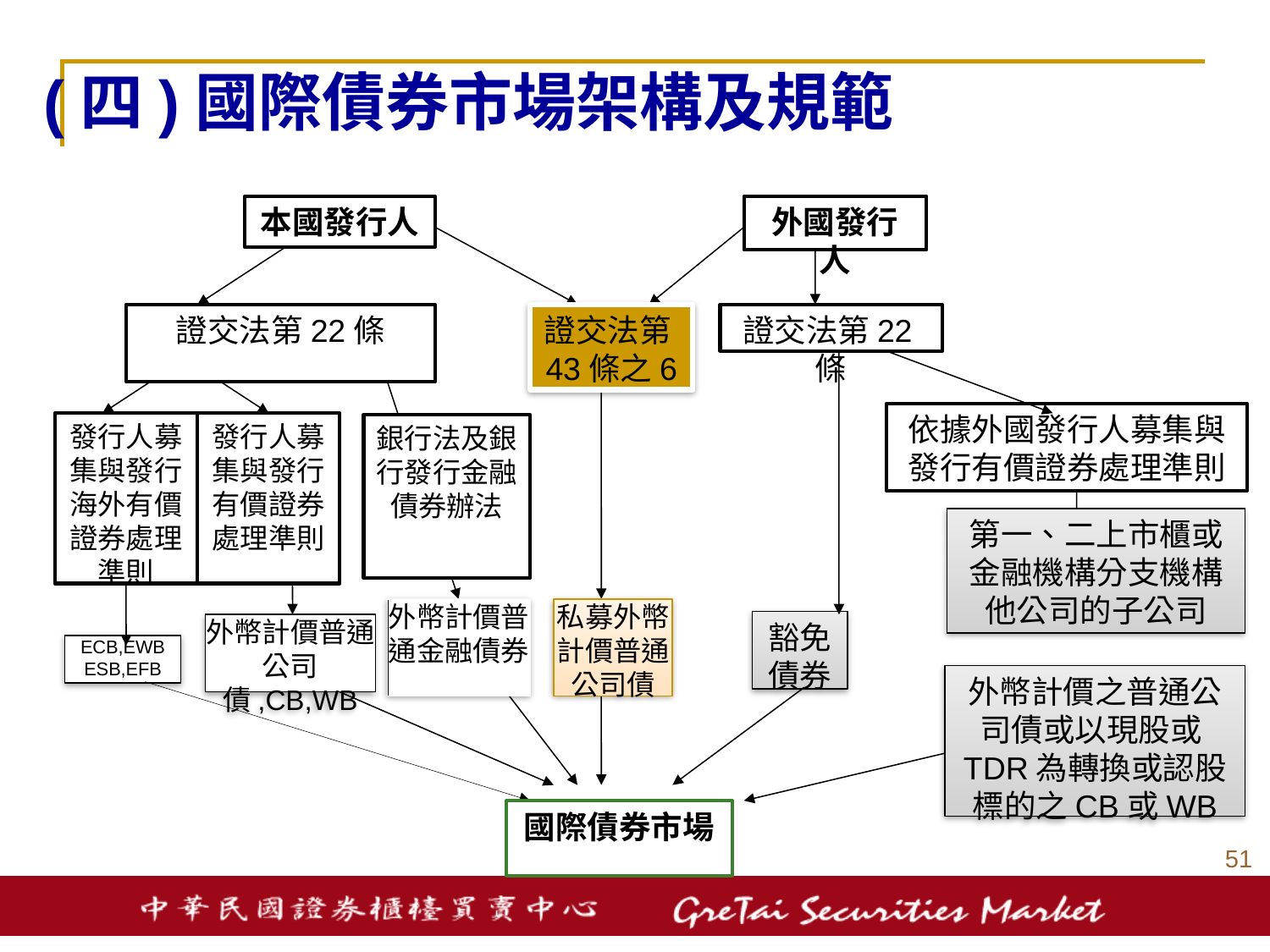

(四)國際債券市場架構及規範
本國發行人
外國發行人

證交法第22條
證交法第43條之6
證交法第22條

依據外國發行人募集與發行有價證券處理準則
發行人募集與發行海外有價證券處理準則
發行人募集與發行有價證券處理準則
銀行法及銀行發行金融債券辦法

第一、二上市櫃或
金融機構分支機構
他公司的子公司

外幣計價普通金融債券
私募外幣計價普通公司債
豁免
債券

外幣計價普通公司債,CB,WB
ECB,EWB
ESB,EFB
外幣計價之普通公司債或以現股或TDR為轉換或認股標的之CB或WB

國際債券市場

51